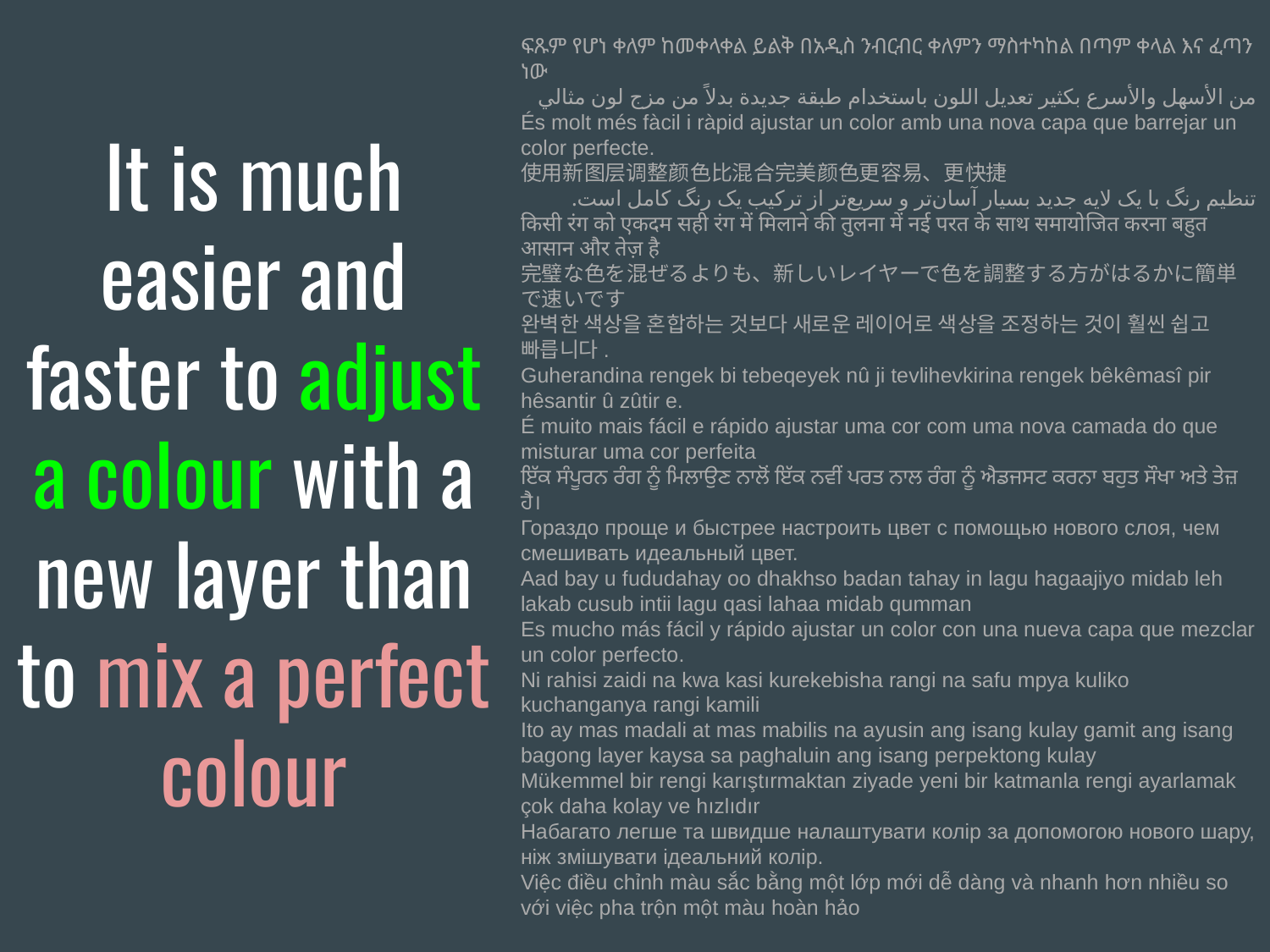

It is much easier and faster to adjust a colour with a new layer than to mix a perfect colour
ፍጹም የሆነ ቀለም ከመቀላቀል ይልቅ በአዲስ ንብርብር ቀለምን ማስተካከል በጣም ቀላል እና ፈጣን ነው
من الأسهل والأسرع بكثير تعديل اللون باستخدام طبقة جديدة بدلاً من مزج لون مثالي
És molt més fàcil i ràpid ajustar un color amb una nova capa que barrejar un color perfecte.
使用新图层调整颜色比混合完美颜色更容易、更快捷
تنظیم رنگ با یک لایه جدید بسیار آسان‌تر و سریع‌تر از ترکیب یک رنگ کامل است.
किसी रंग को एकदम सही रंग में मिलाने की तुलना में नई परत के साथ समायोजित करना बहुत आसान और तेज़ है
完璧な色を混ぜるよりも、新しいレイヤーで色を調整する方がはるかに簡単で速いです
완벽한 색상을 혼합하는 것보다 새로운 레이어로 색상을 조정하는 것이 훨씬 쉽고 빠릅니다.
Guherandina rengek bi tebeqeyek nû ji tevlihevkirina rengek bêkêmasî pir hêsantir û zûtir e.
É muito mais fácil e rápido ajustar uma cor com uma nova camada do que misturar uma cor perfeita
ਇੱਕ ਸੰਪੂਰਨ ਰੰਗ ਨੂੰ ਮਿਲਾਉਣ ਨਾਲੋਂ ਇੱਕ ਨਵੀਂ ਪਰਤ ਨਾਲ ਰੰਗ ਨੂੰ ਐਡਜਸਟ ਕਰਨਾ ਬਹੁਤ ਸੌਖਾ ਅਤੇ ਤੇਜ਼ ਹੈ।
Гораздо проще и быстрее настроить цвет с помощью нового слоя, чем смешивать идеальный цвет.
Aad bay u fududahay oo dhakhso badan tahay in lagu hagaajiyo midab leh lakab cusub intii lagu qasi lahaa midab qumman
Es mucho más fácil y rápido ajustar un color con una nueva capa que mezclar un color perfecto.
Ni rahisi zaidi na kwa kasi kurekebisha rangi na safu mpya kuliko kuchanganya rangi kamili
Ito ay mas madali at mas mabilis na ayusin ang isang kulay gamit ang isang bagong layer kaysa sa paghaluin ang isang perpektong kulay
Mükemmel bir rengi karıştırmaktan ziyade yeni bir katmanla rengi ayarlamak çok daha kolay ve hızlıdır
Набагато легше та швидше налаштувати колір за допомогою нового шару, ніж змішувати ідеальний колір.
Việc điều chỉnh màu sắc bằng một lớp mới dễ dàng và nhanh hơn nhiều so với việc pha trộn một màu hoàn hảo